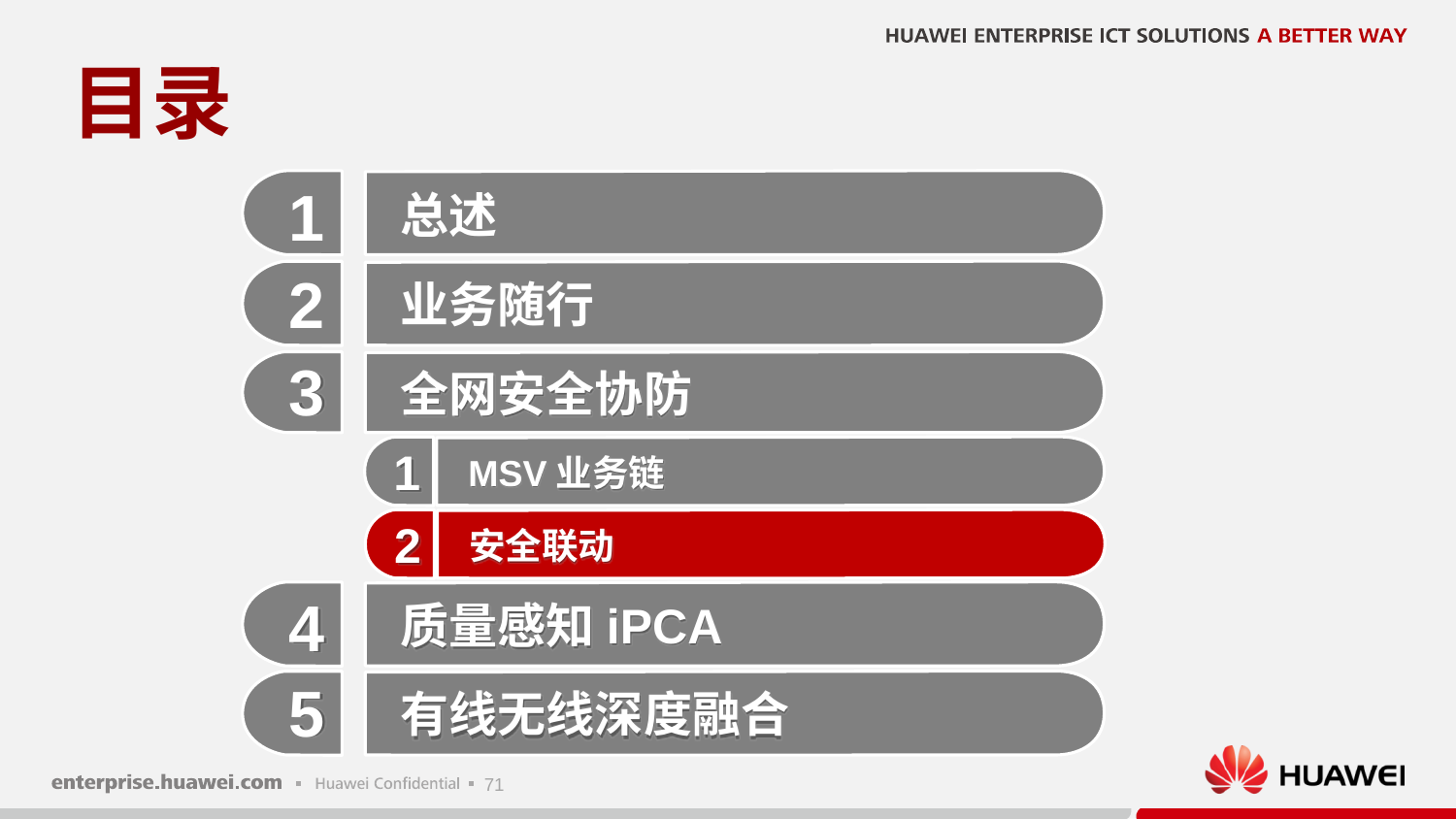

# 目录
1

总述
2

业务随行
3

全网安全协防
1

MSV业务链
2

安全联动
4

质量感知iPCA
5

有线无线深度融合